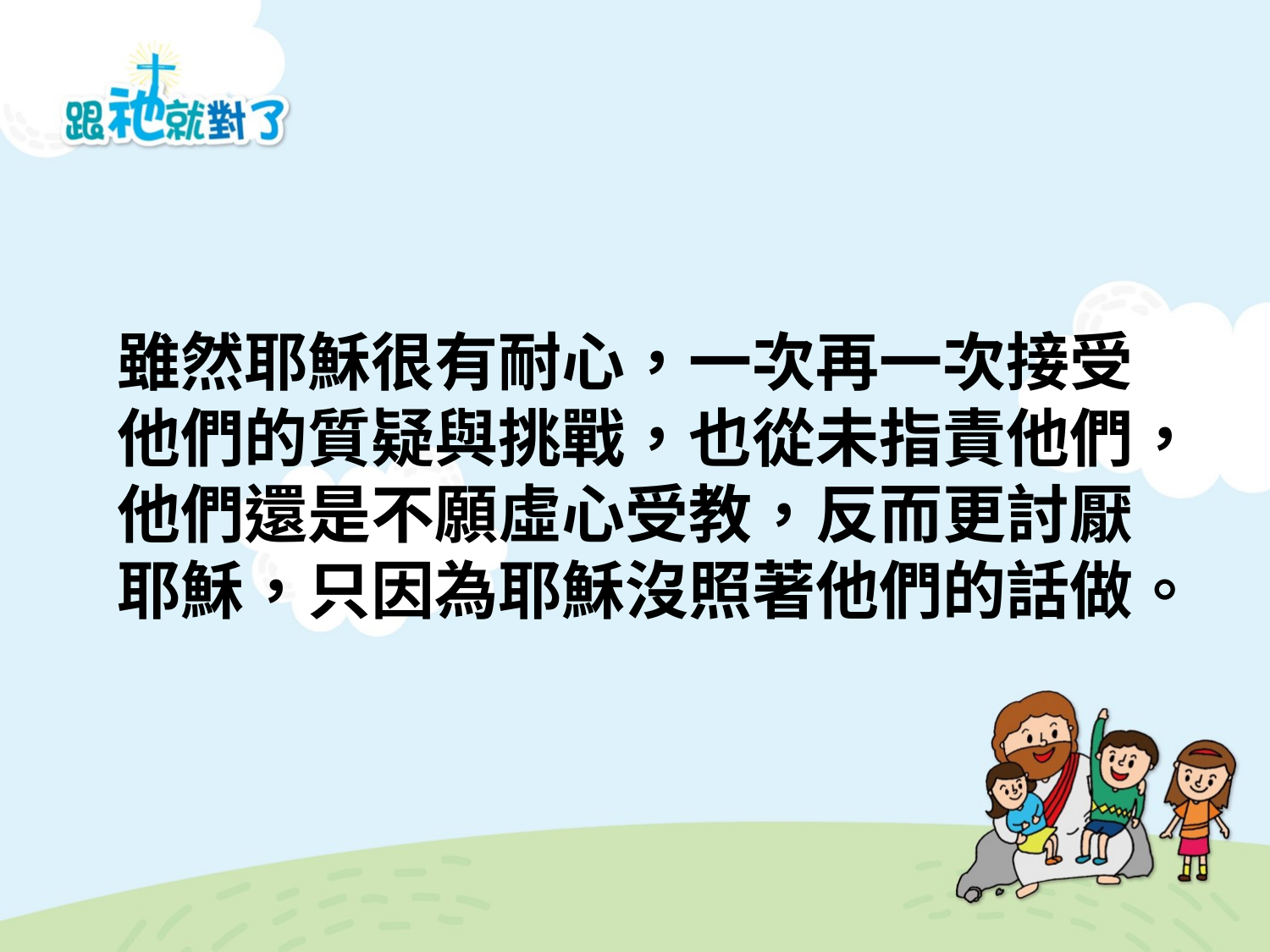

雖然耶穌很有耐心，一次再一次接受他們的質疑與挑戰，也從未指責他們，他們還是不願虛心受教，反而更討厭耶穌，只因為耶穌沒照著他們的話做。